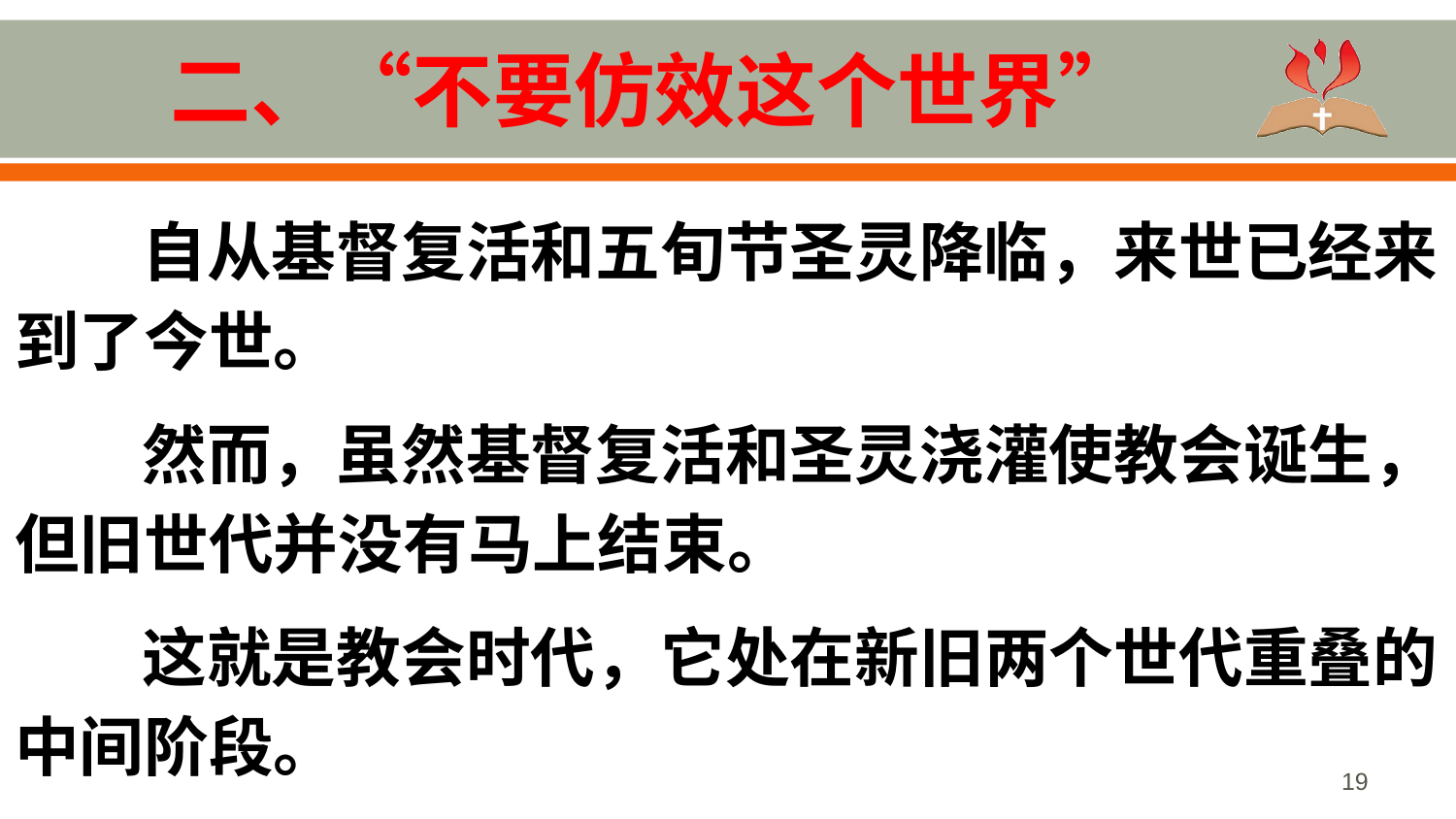

# 二、“不要仿效这个世界”
自从基督复活和五旬节圣灵降临，来世已经来到了今世。
然而，虽然基督复活和圣灵浇灌使教会诞生，但旧世代并没有马上结束。
这就是教会时代，它处在新旧两个世代重叠的中间阶段。

19